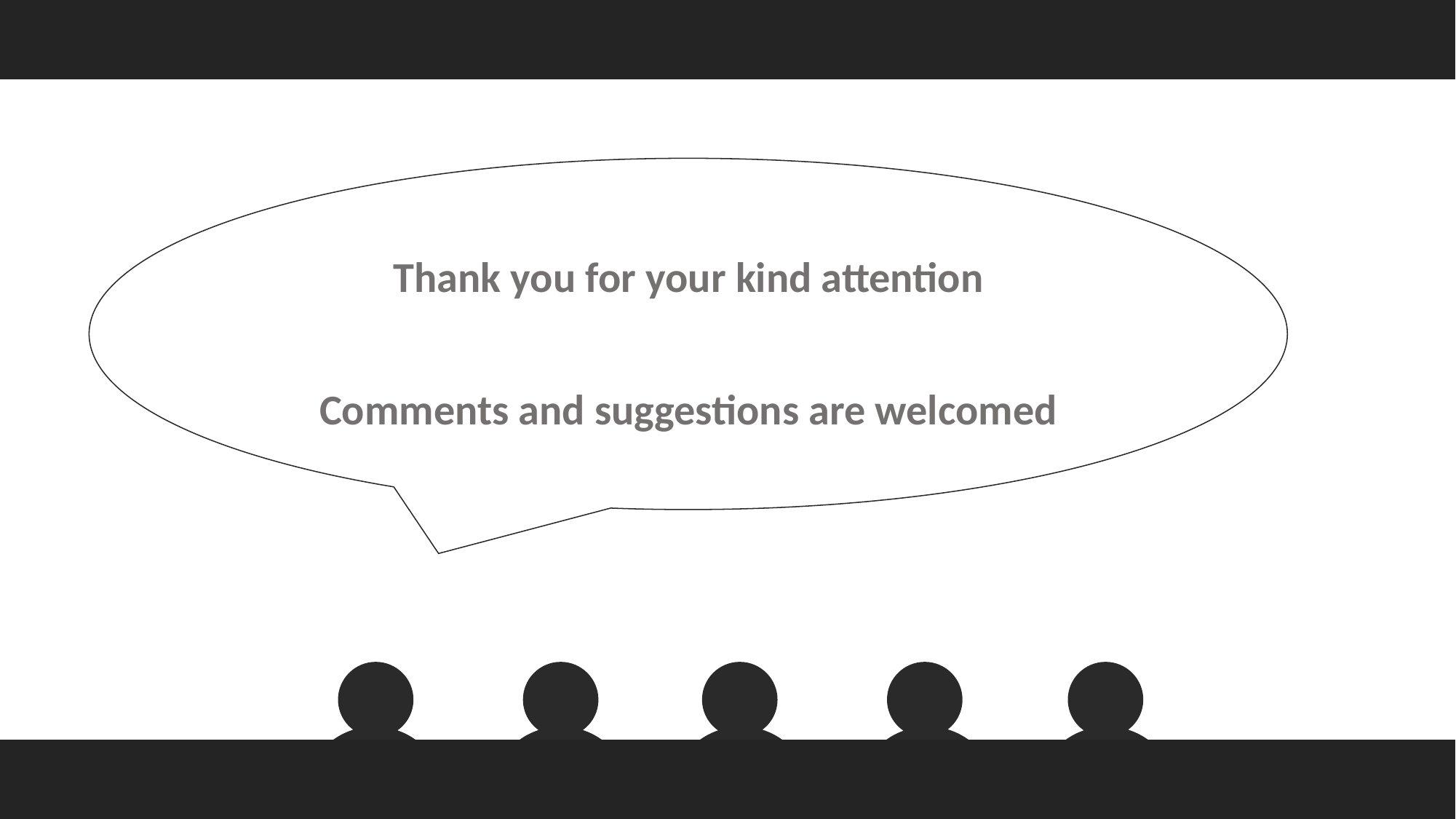

Thank you for your kind attention
Comments and suggestions are welcomed
标题
标题
标题
标题
标题